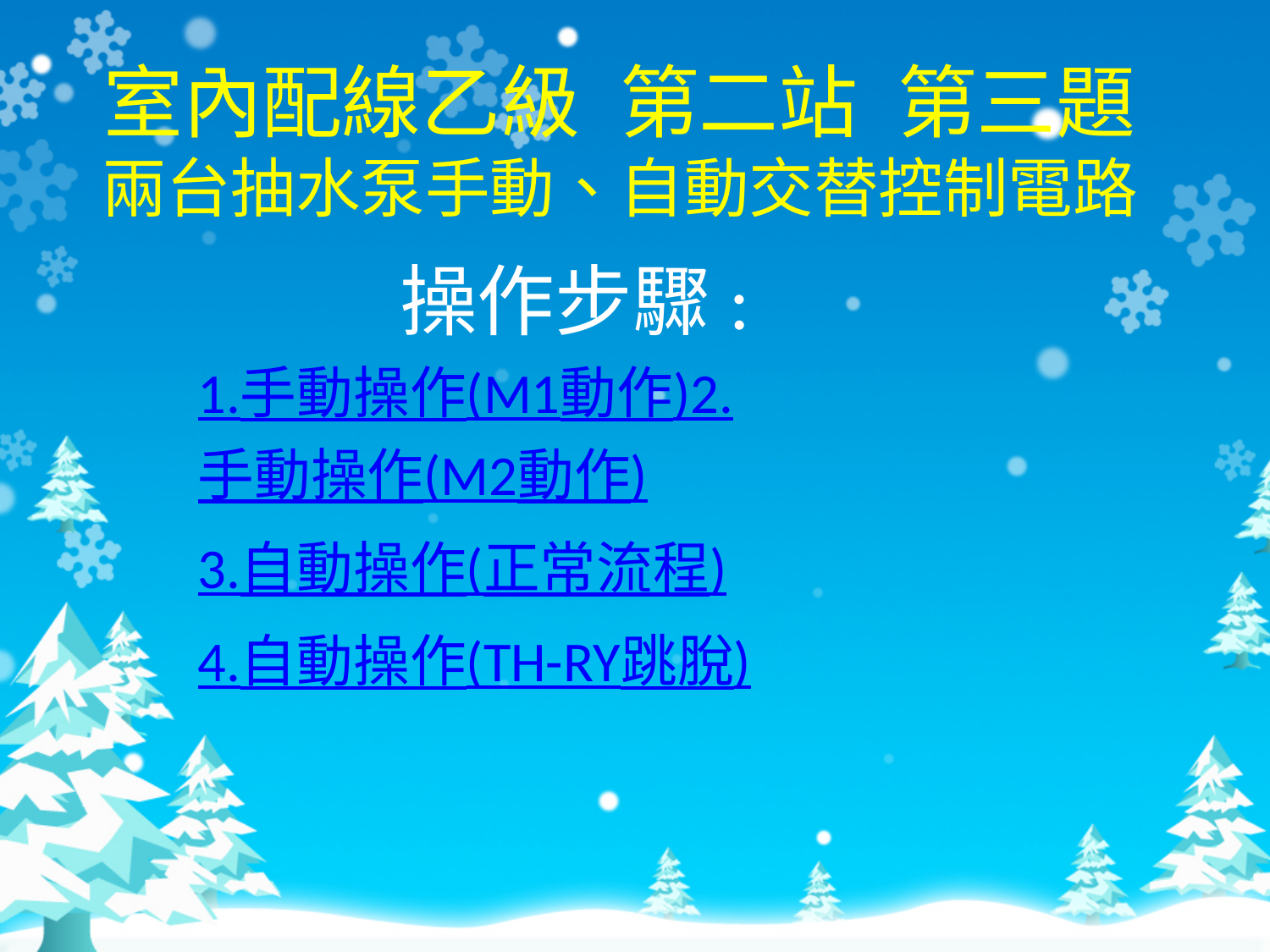

# 室內配線乙級 第二站 第三題 兩台抽水泵手動、自動交替控制電路
操作步驟:
1.手動操作(M1動作)
2.手動操作(M2動作)
3.自動操作(正常流程)
4.自動操作(TH-RY跳脫)